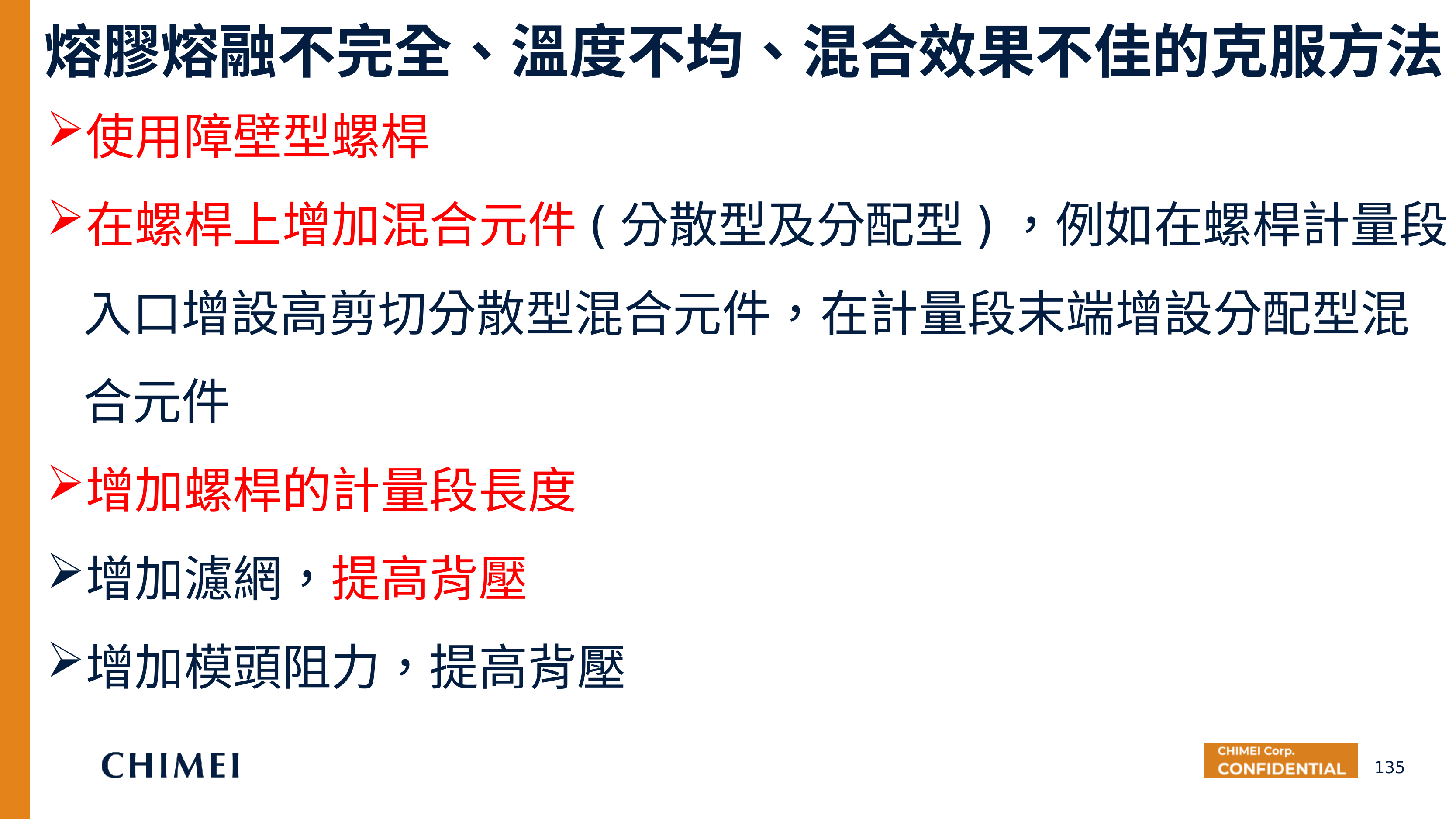

熔膠熔融不完全、溫度不均、混合效果不佳的克服方法
使用障壁型螺桿
在螺桿上增加混合元件(分散型及分配型)，例如在螺桿計量段入口增設高剪切分散型混合元件，在計量段末端增設分配型混合元件
增加螺桿的計量段長度
增加濾網，提高背壓
增加模頭阻力，提高背壓
135